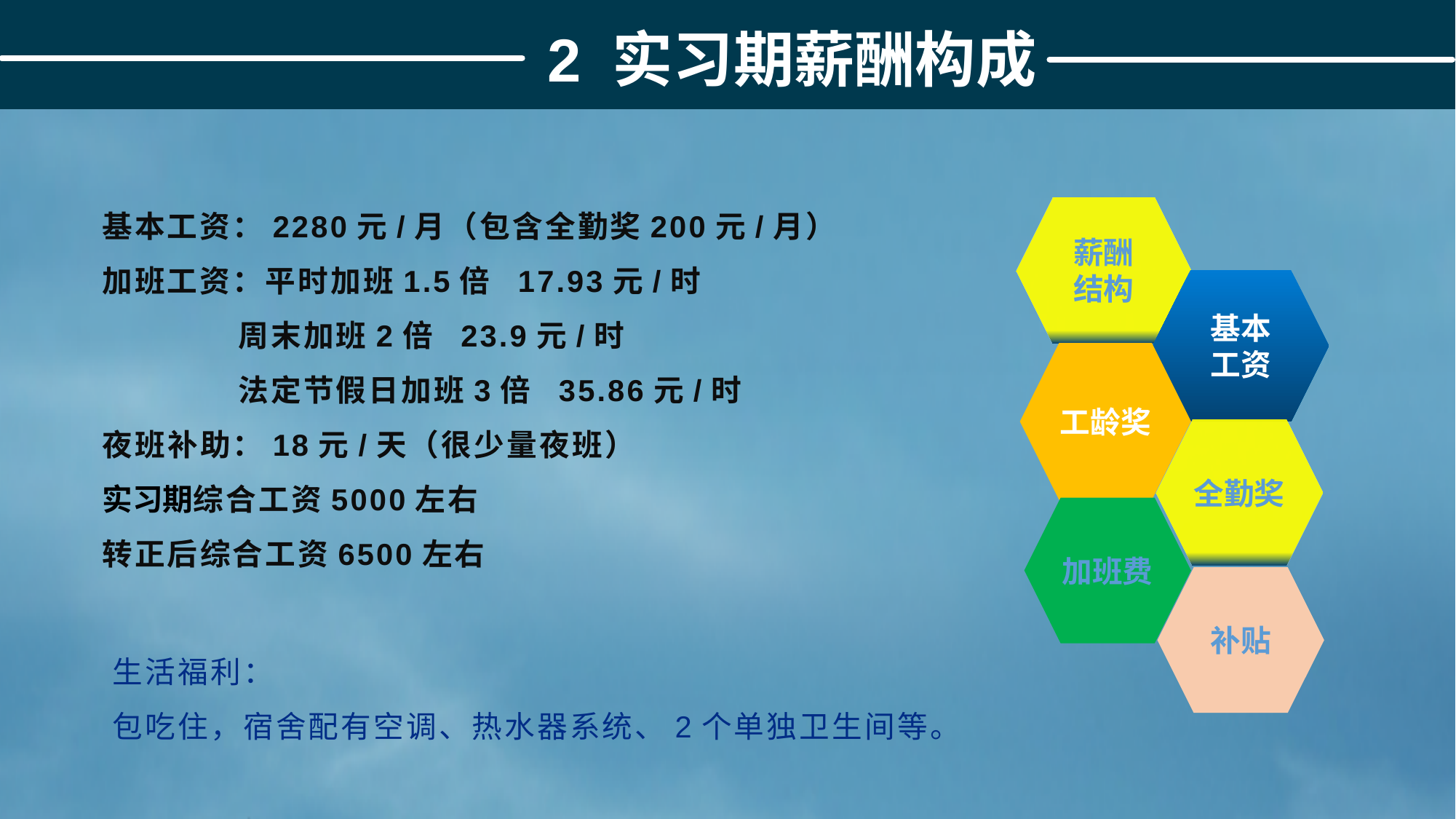

2 实习期薪酬构成
基本工资：2280元/月（包含全勤奖200元/月）
加班工资：平时加班1.5倍  17.93元/时
              周末加班2倍  23.9元/时
              法定节假日加班3倍  35.86元/时
夜班补助：18元/天（很少量夜班）
实习期综合工资5000左右
转正后综合工资6500左右

薪酬
结构
基本
工资
工龄奖
全勤奖
加班费
补贴
生活福利：
包吃住，宿舍配有空调、热水器系统、2个单独卫生间等。